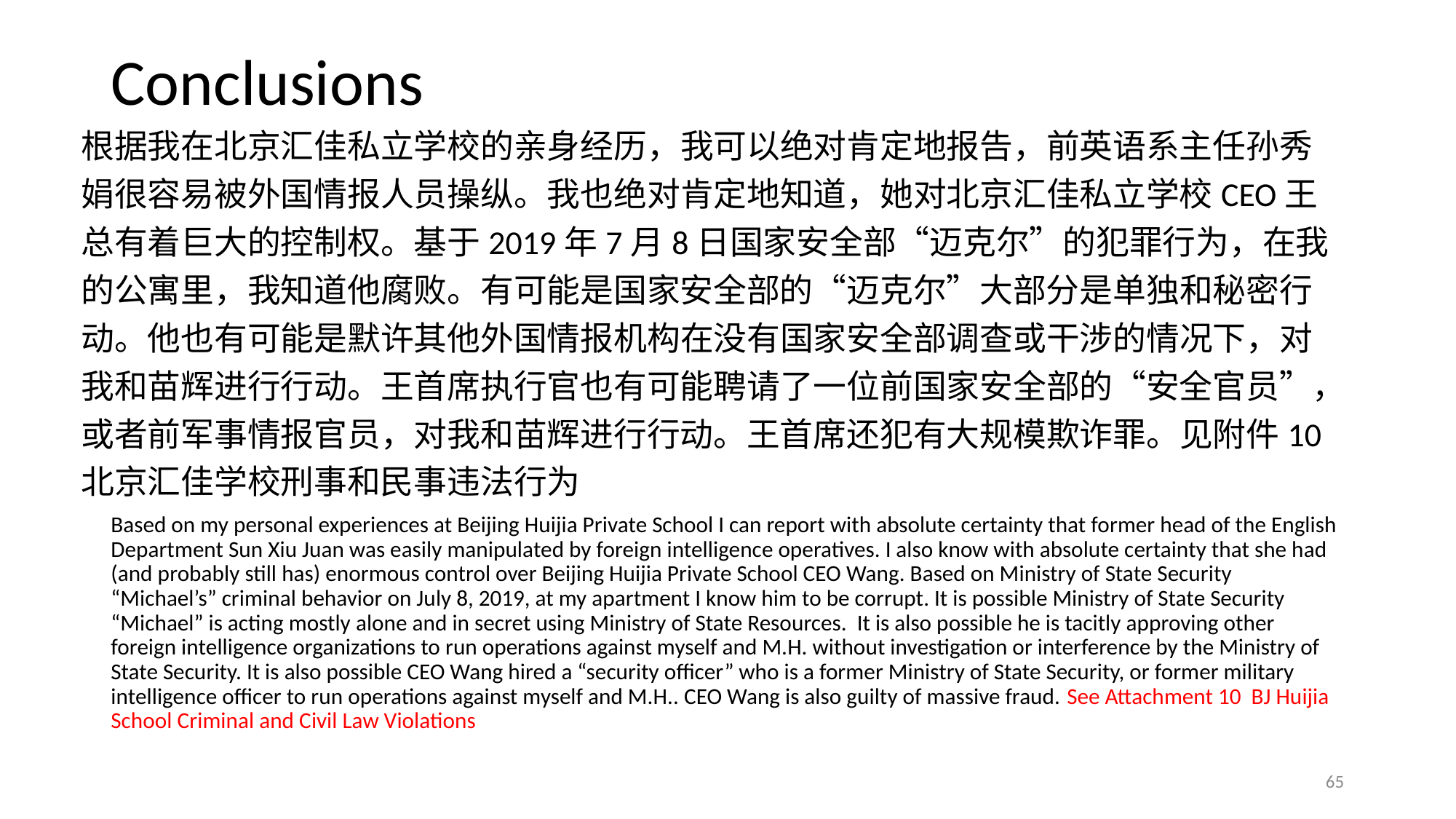

# Conclusions
根据我在北京汇佳私立学校的亲身经历，我可以绝对肯定地报告，前英语系主任孙秀娟很容易被外国情报人员操纵。我也绝对肯定地知道，她对北京汇佳私立学校CEO王总有着巨大的控制权。基于2019年7月8日国家安全部“迈克尔”的犯罪行为，在我的公寓里，我知道他腐败。有可能是国家安全部的“迈克尔”大部分是单独和秘密行动。他也有可能是默许其他外国情报机构在没有国家安全部调查或干涉的情况下，对我和苗辉进行行动。王首席执行官也有可能聘请了一位前国家安全部的“安全官员”，或者前军事情报官员，对我和苗辉进行行动。王首席还犯有大规模欺诈罪。见附件10北京汇佳学校刑事和民事违法行为
Based on my personal experiences at Beijing Huijia Private School I can report with absolute certainty that former head of the English Department Sun Xiu Juan was easily manipulated by foreign intelligence operatives. I also know with absolute certainty that she had (and probably still has) enormous control over Beijing Huijia Private School CEO Wang. Based on Ministry of State Security “Michael’s” criminal behavior on July 8, 2019, at my apartment I know him to be corrupt. It is possible Ministry of State Security “Michael” is acting mostly alone and in secret using Ministry of State Resources.  It is also possible he is tacitly approving other foreign intelligence organizations to run operations against myself and M.H. without investigation or interference by the Ministry of State Security. It is also possible CEO Wang hired a “security officer” who is a former Ministry of State Security, or former military intelligence officer to run operations against myself and M.H.. CEO Wang is also guilty of massive fraud. See Attachment 10  BJ Huijia School Criminal and Civil Law Violations

65